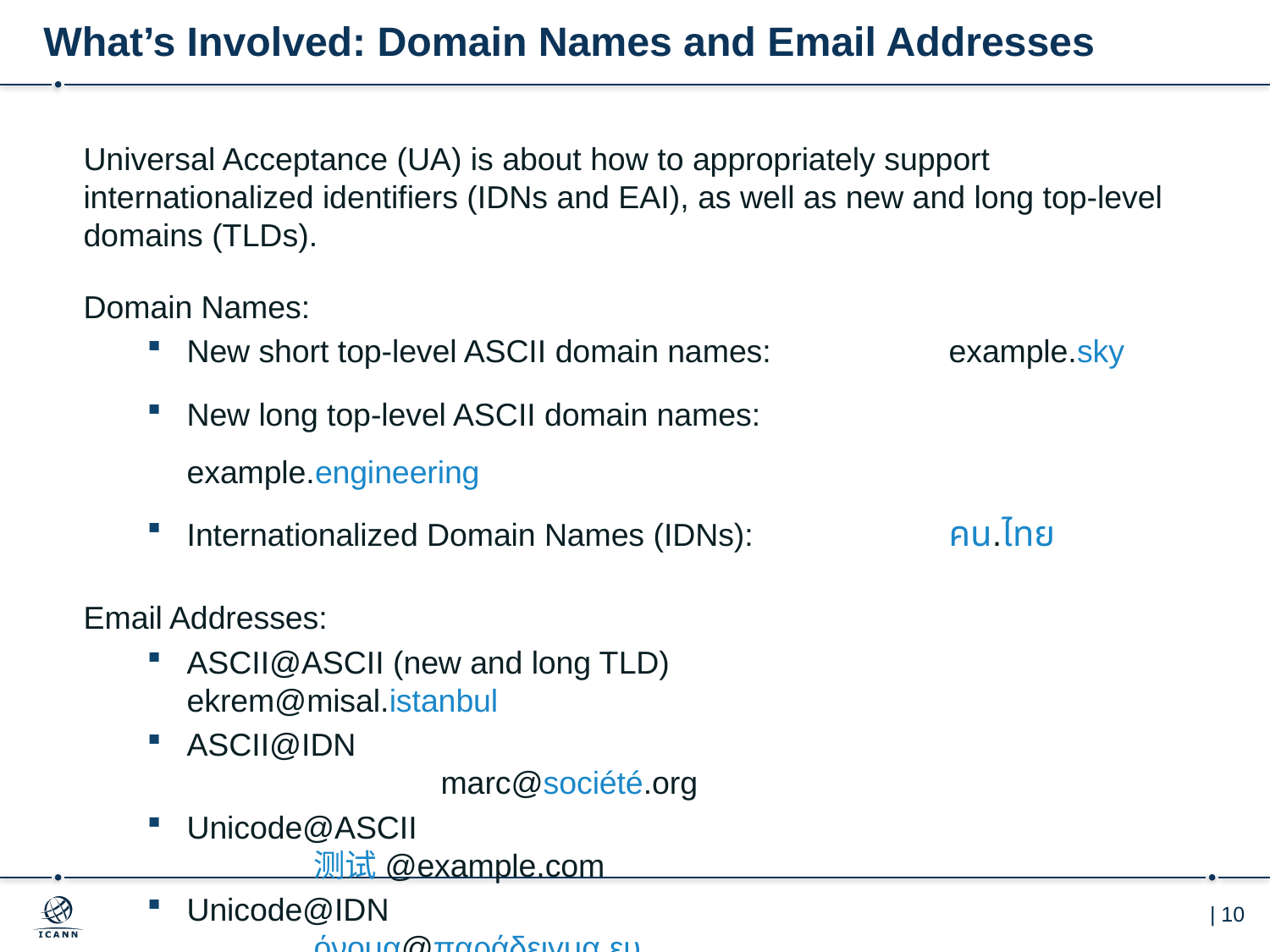

# What’s Involved: Domain Names and Email Addresses
Universal Acceptance (UA) is about how to appropriately support internationalized identifiers (IDNs and EAI), as well as new and long top-level domains (TLDs).
Domain Names:
New short top-level ASCII domain names:		example.sky
New long top-level ASCII domain names: 		example.engineering
Internationalized Domain Names (IDNs): 		คน.ไทย

Email Addresses:
ASCII@ASCII (new and long TLD)			ekrem@misal.istanbul
ASCII@IDN								marc@société.org
Unicode@ASCII							测试@example.com
Unicode@IDN					         		όνομα@παράδειγμα.ευ
Unicode@IDN; right-to-left scripts			موقع.مثال@ايميل